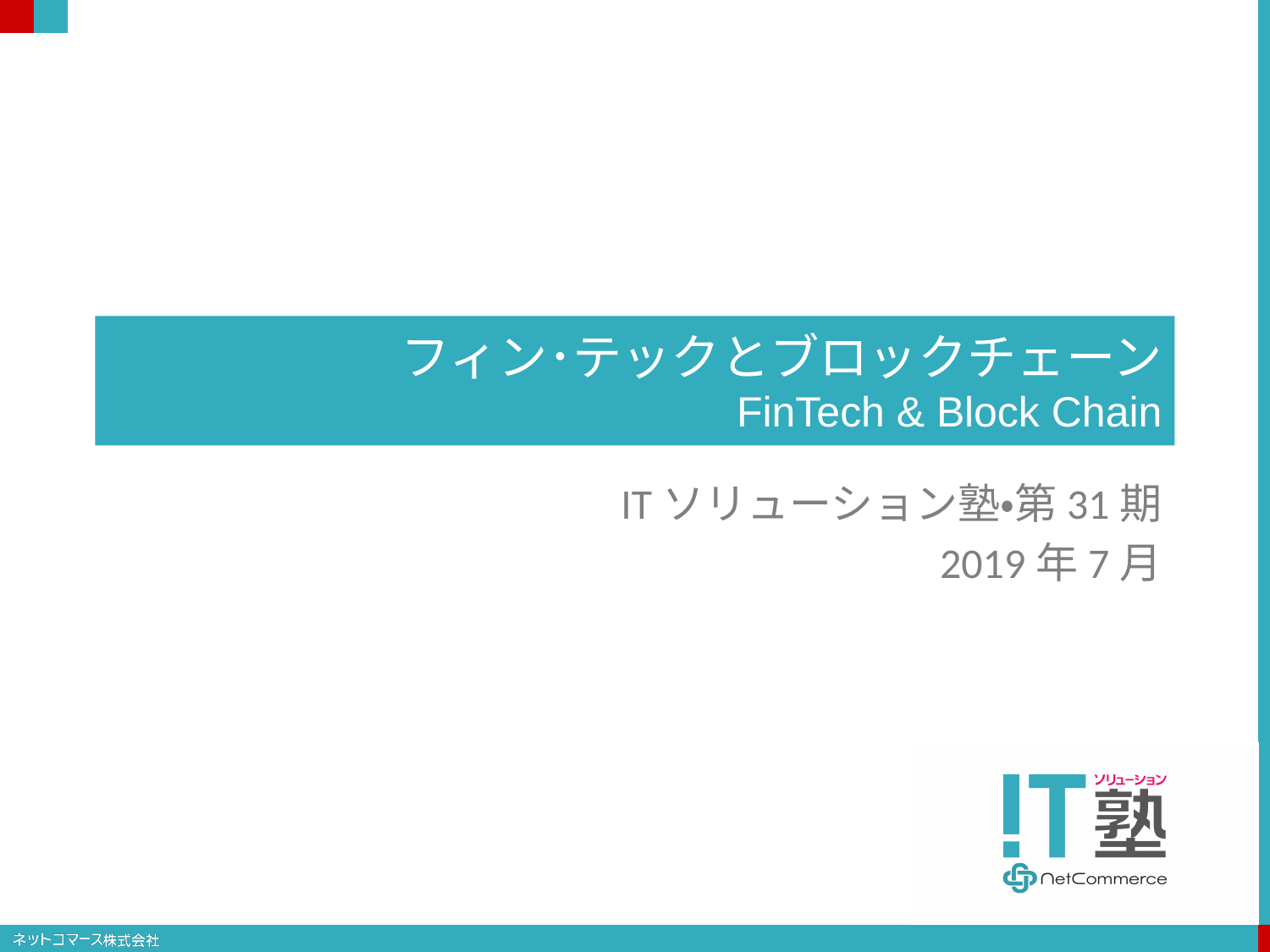

# フィン･テックとブロックチェーン FinTech & Block Chain
ITソリューション塾・第31期
2019年7月